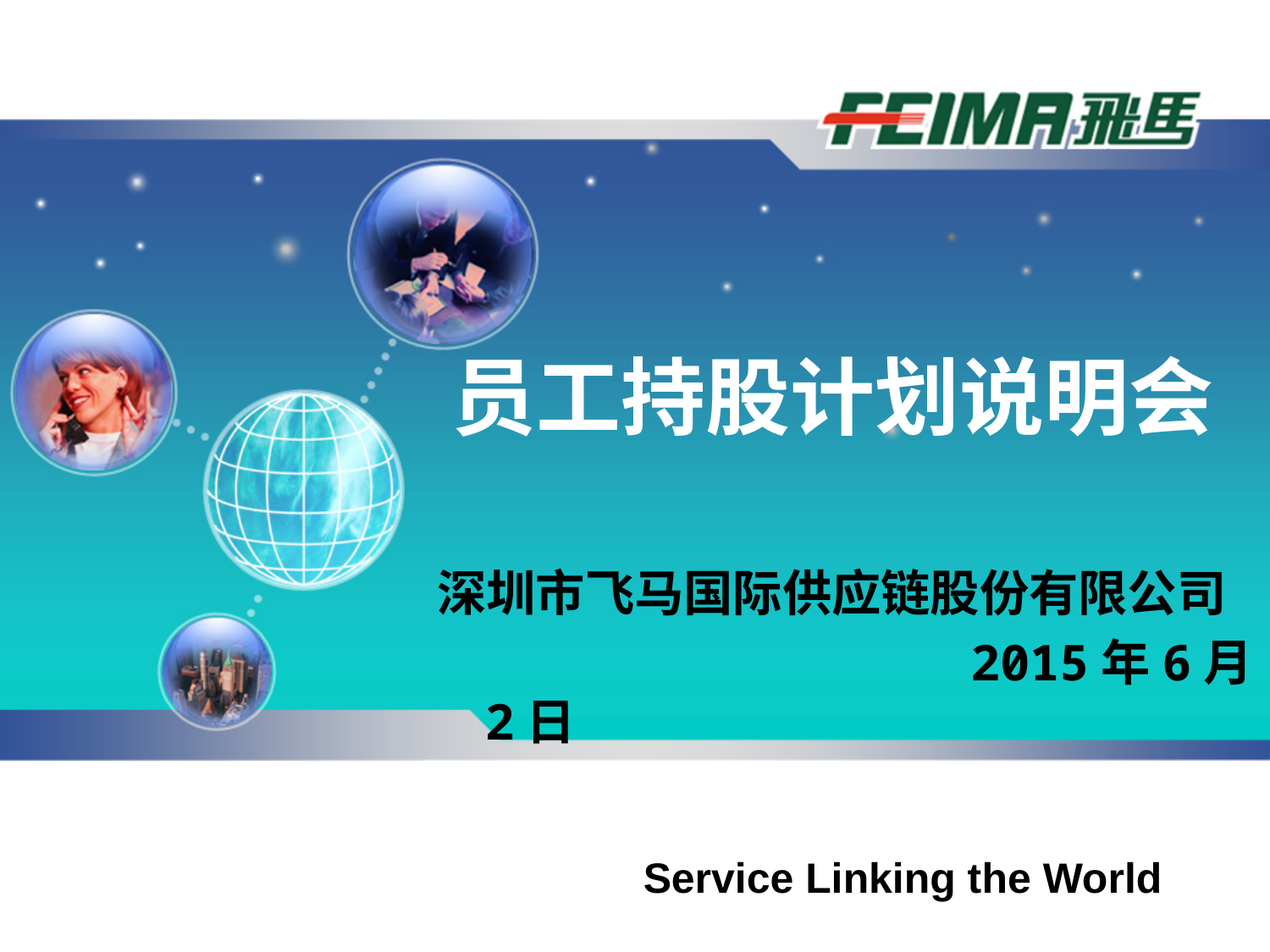

员工持股计划说明会

深圳市飞马国际供应链股份有限公司
                  2015年6月2日
# Service Linking the World